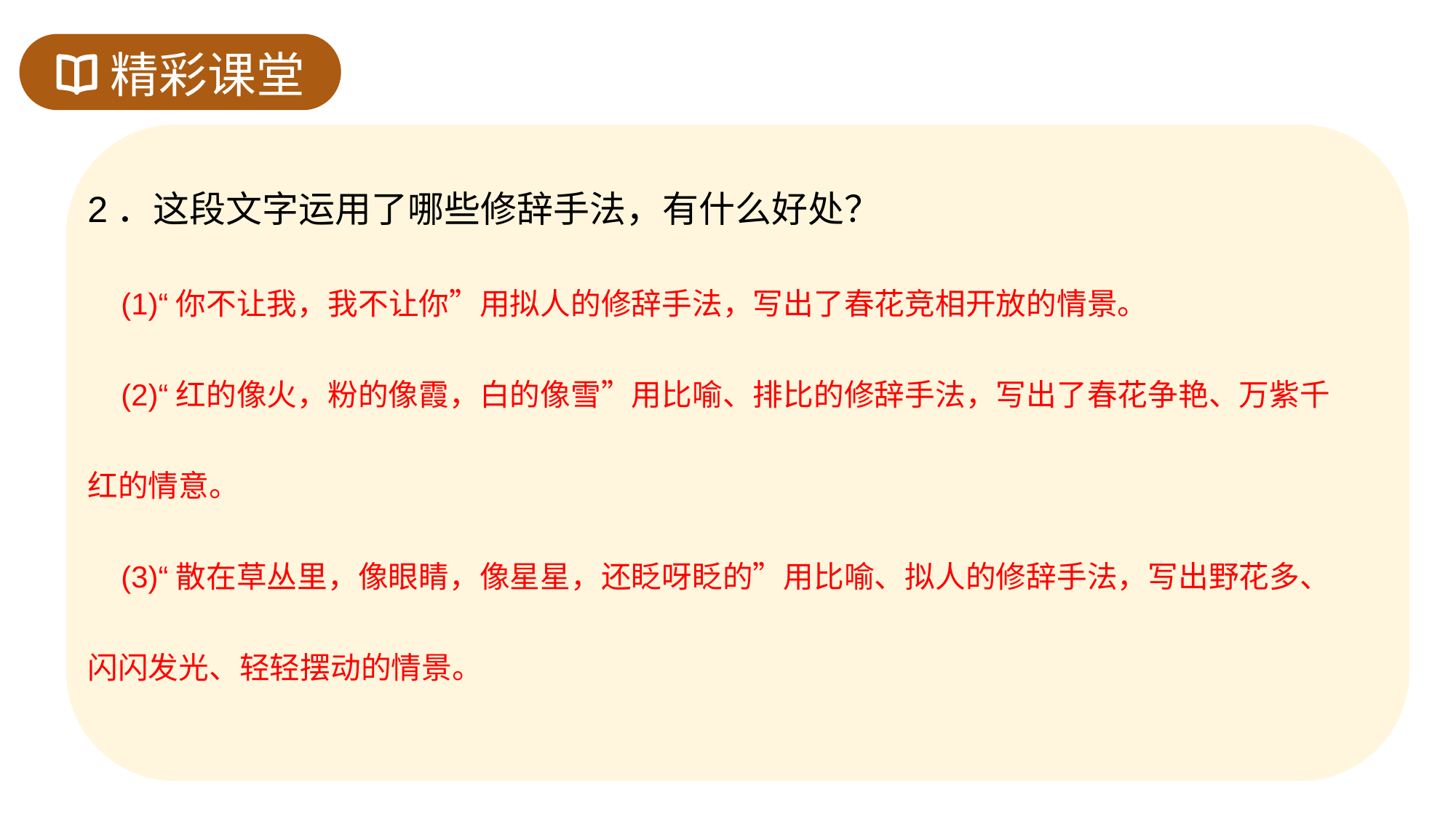

精彩课堂

2．这段文字运用了哪些修辞手法，有什么好处？
    (1)“你不让我，我不让你”用拟人的修辞手法，写出了春花竞相开放的情景。
    (2)“红的像火，粉的像霞，白的像雪”用比喻、排比的修辞手法，写出了春花争艳、万紫千红的情意。
    (3)“散在草丛里，像眼睛，像星星，还眨呀眨的”用比喻、拟人的修辞手法，写出野花多、闪闪发光、轻轻摆动的情景。